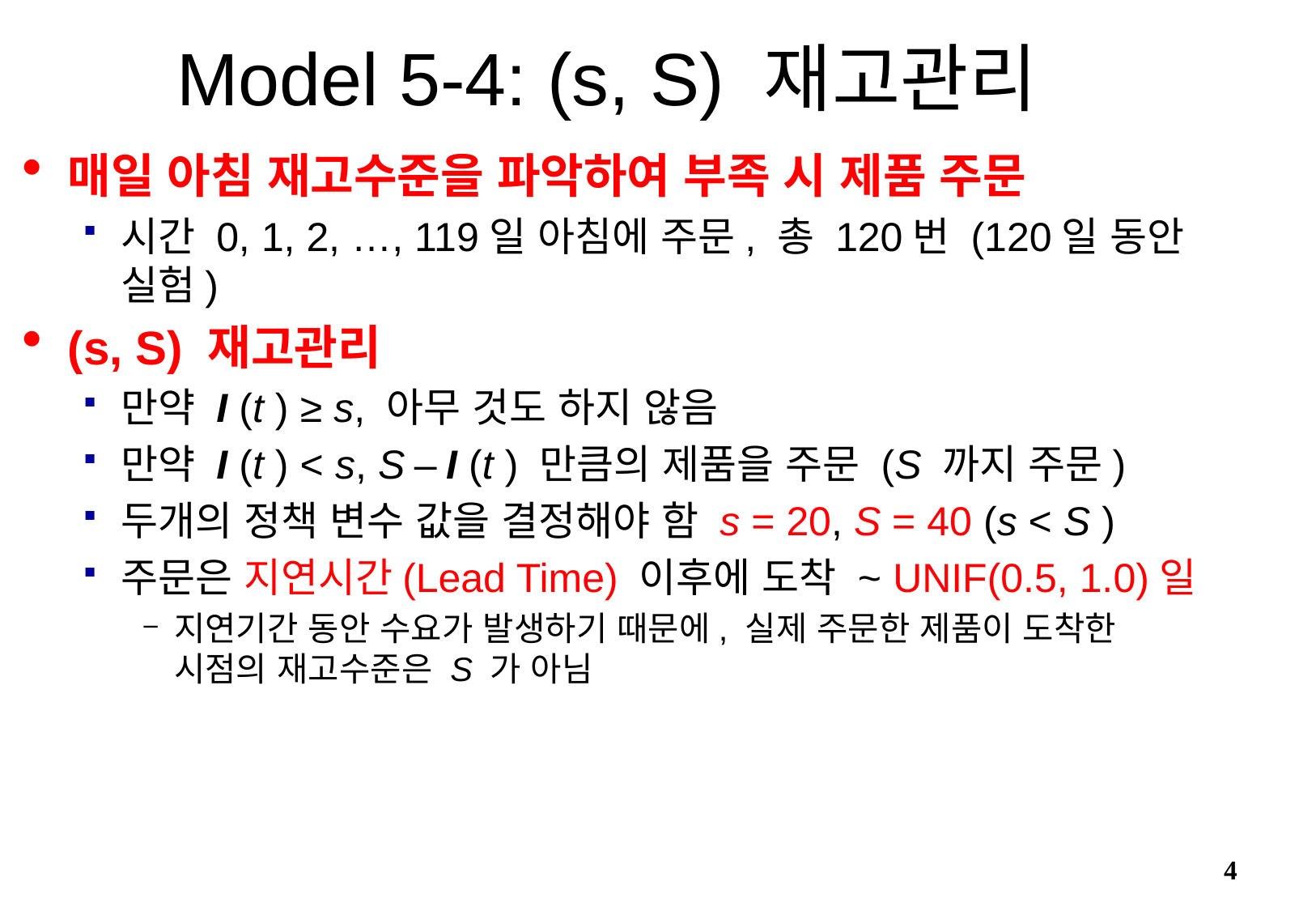

Model 5-4: (s, S) 재고관리
매일 아침 재고수준을 파악하여 부족 시 제품 주문
시간 0, 1, 2, …, 119일 아침에 주문, 총 120번 (120일 동안 실험)
(s, S) 재고관리
만약 I (t ) ≥ s, 아무 것도 하지 않음
만약 I (t ) < s, S – I (t ) 만큼의 제품을 주문 (S 까지 주문)
두개의 정책 변수 값을 결정해야 함 s = 20, S = 40 (s < S )
주문은 지연시간(Lead Time) 이후에 도착 ~ UNIF(0.5, 1.0)일
지연기간 동안 수요가 발생하기 때문에, 실제 주문한 제품이 도착한 시점의 재고수준은 S 가 아님
4